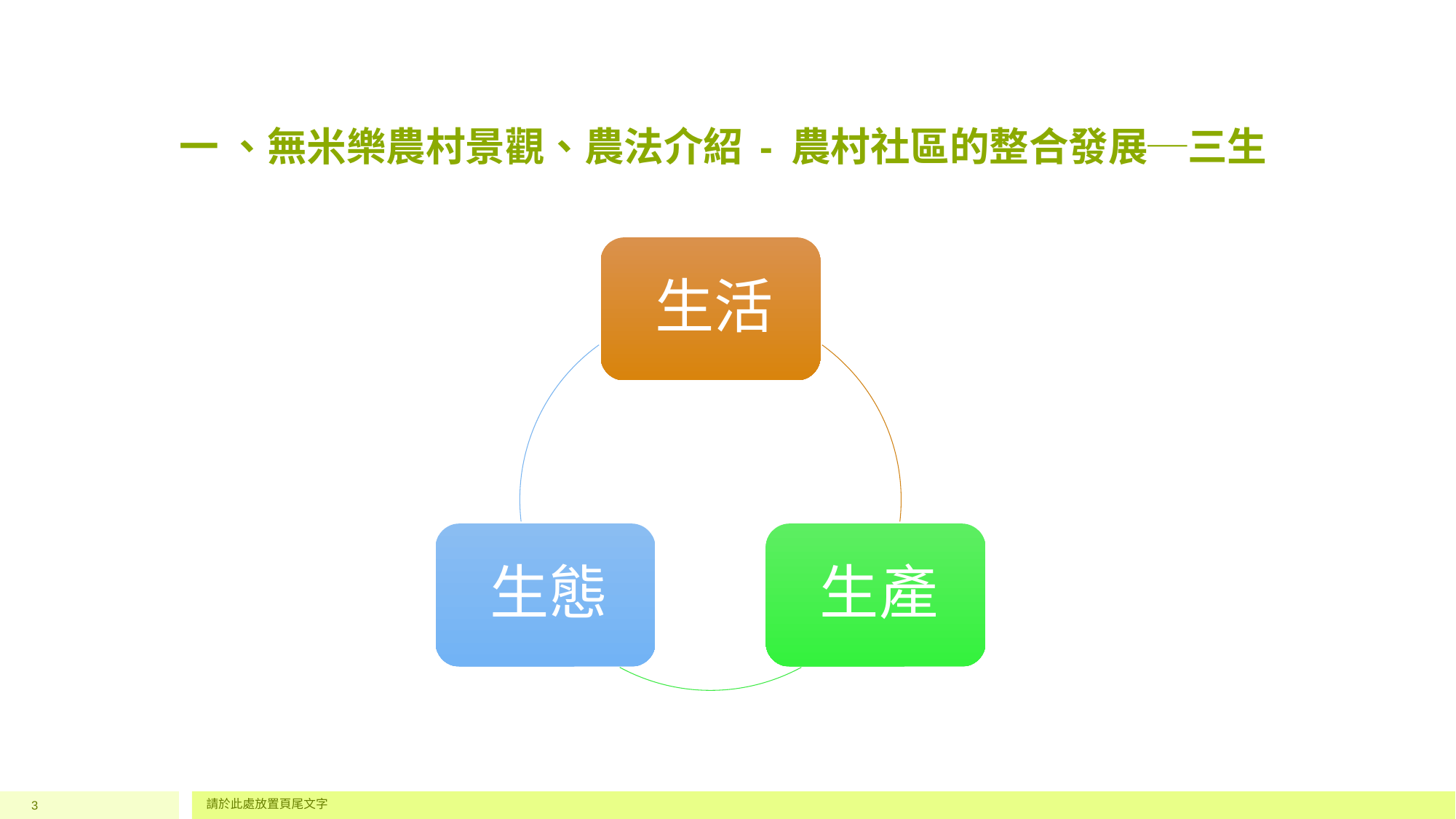

# 一 、無米樂農村景觀、農法介紹 - 農村社區的整合發展─三生
生活
生產
生態
3
請於此處放置頁尾文字